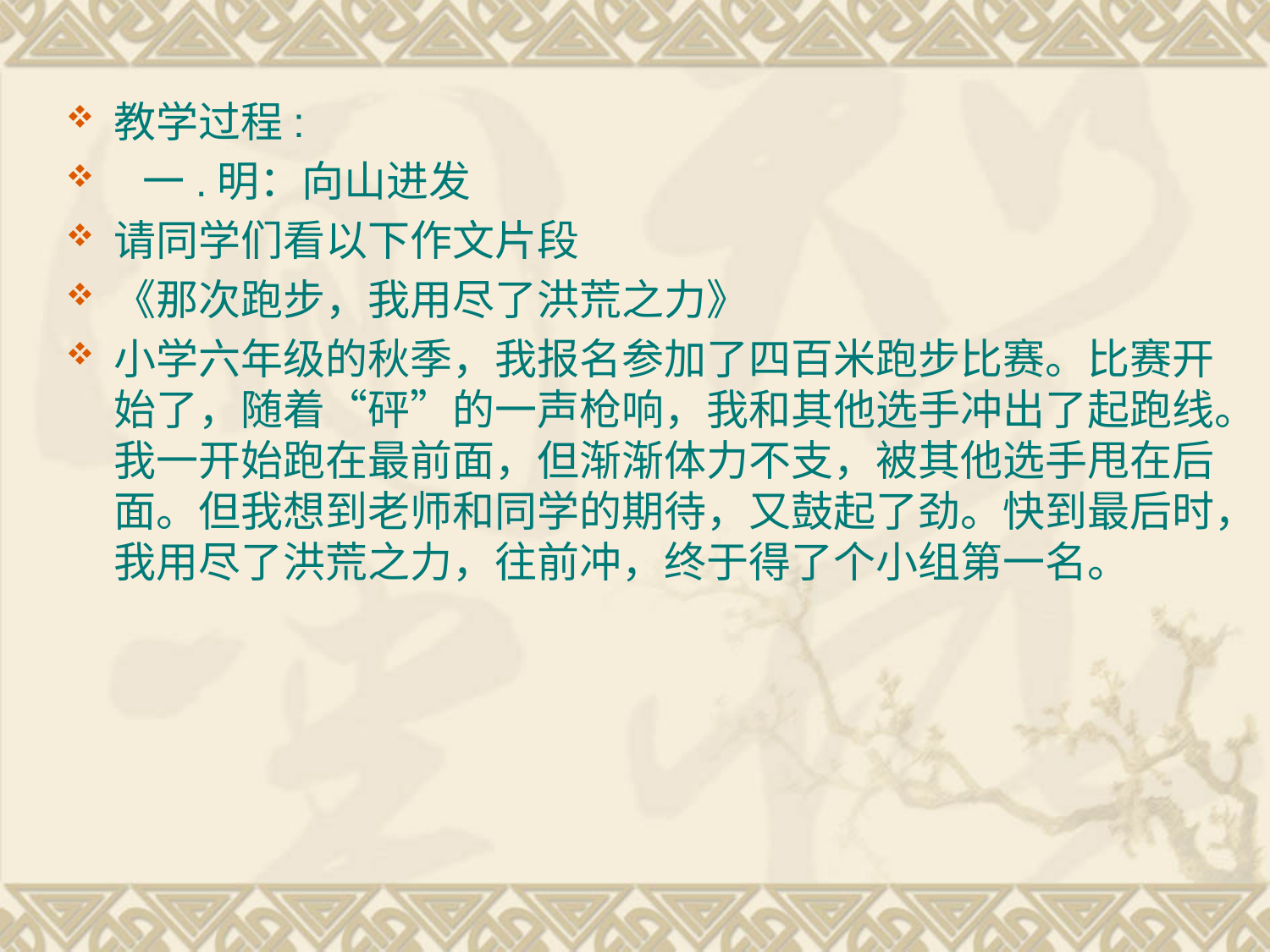

教学过程:
  一.明：向山进发
请同学们看以下作文片段
《那次跑步，我用尽了洪荒之力》
小学六年级的秋季，我报名参加了四百米跑步比赛。比赛开始了，随着“砰”的一声枪响，我和其他选手冲出了起跑线。我一开始跑在最前面，但渐渐体力不支，被其他选手甩在后面。但我想到老师和同学的期待，又鼓起了劲。快到最后时，我用尽了洪荒之力，往前冲，终于得了个小组第一名。